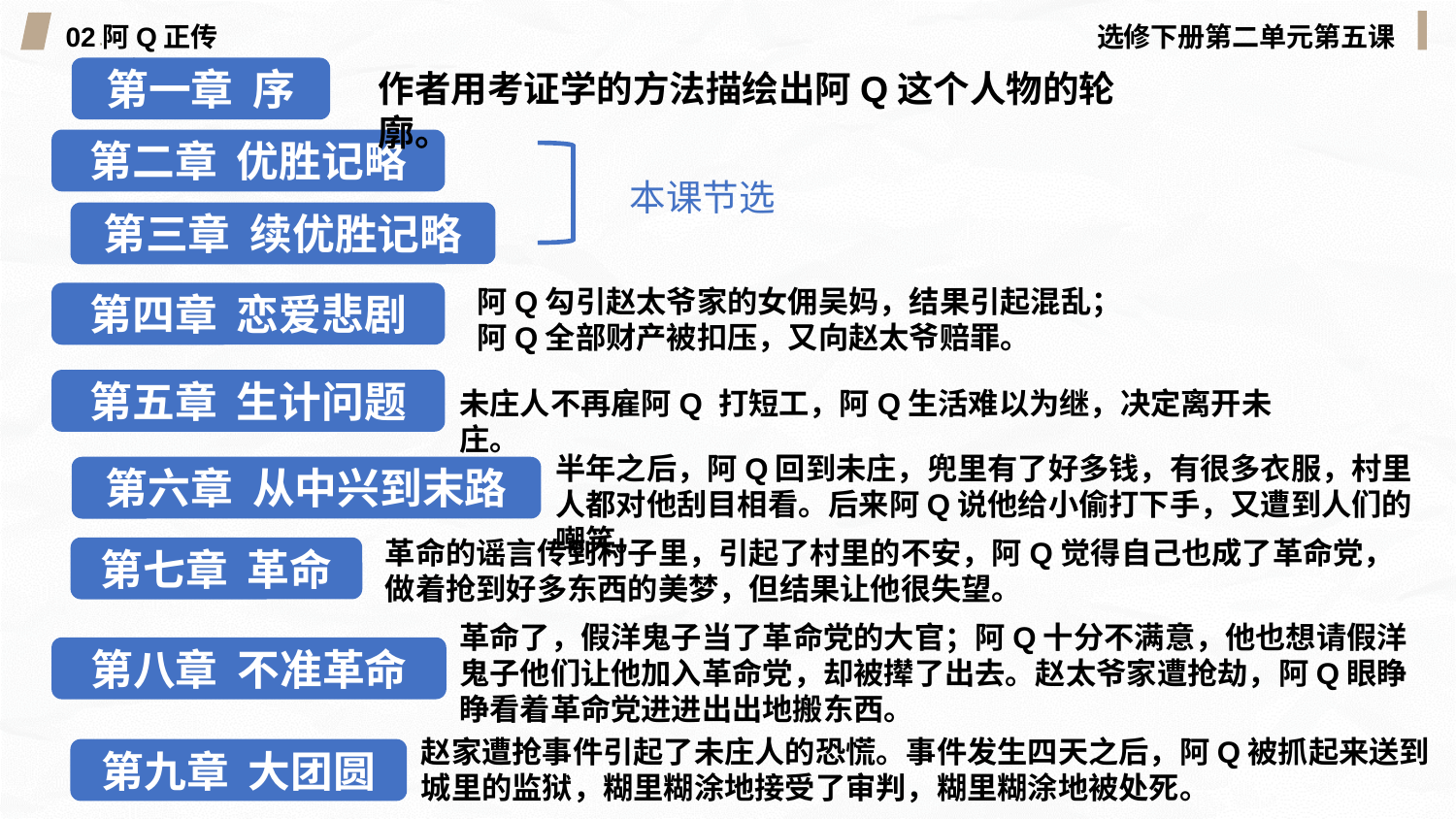

02阿Q正传
选修下册第二单元第五课
第一章  序
作者用考证学的方法描绘出阿Q这个人物的轮廓。
第二章  优胜记略

本课节选
第三章  续优胜记略
阿Q勾引赵太爷家的女佣吴妈，结果引起混乱；
阿Q全部财产被扣压，又向赵太爷赔罪。
第四章  恋爱悲剧
第五章  生计问题
未庄人不再雇阿Q 打短工，阿Q生活难以为继，决定离开未庄。
半年之后，阿Q回到未庄，兜里有了好多钱，有很多衣服，村里人都对他刮目相看。后来阿Q说他给小偷打下手，又遭到人们的嘲笑。
第六章  从中兴到末路
革命的谣言传到村子里，引起了村里的不安，阿Q觉得自己也成了革命党，做着抢到好多东西的美梦，但结果让他很失望。
第七章  革命
革命了，假洋鬼子当了革命党的大官；阿Q十分不满意，他也想请假洋鬼子他们让他加入革命党，却被撵了出去。赵太爷家遭抢劫，阿Q眼睁睁看着革命党进进出出地搬东西。
第八章  不准革命
赵家遭抢事件引起了未庄人的恐慌。事件发生四天之后，阿Q被抓起来送到城里的监狱，糊里糊涂地接受了审判，糊里糊涂地被处死。
第九章  大团圆